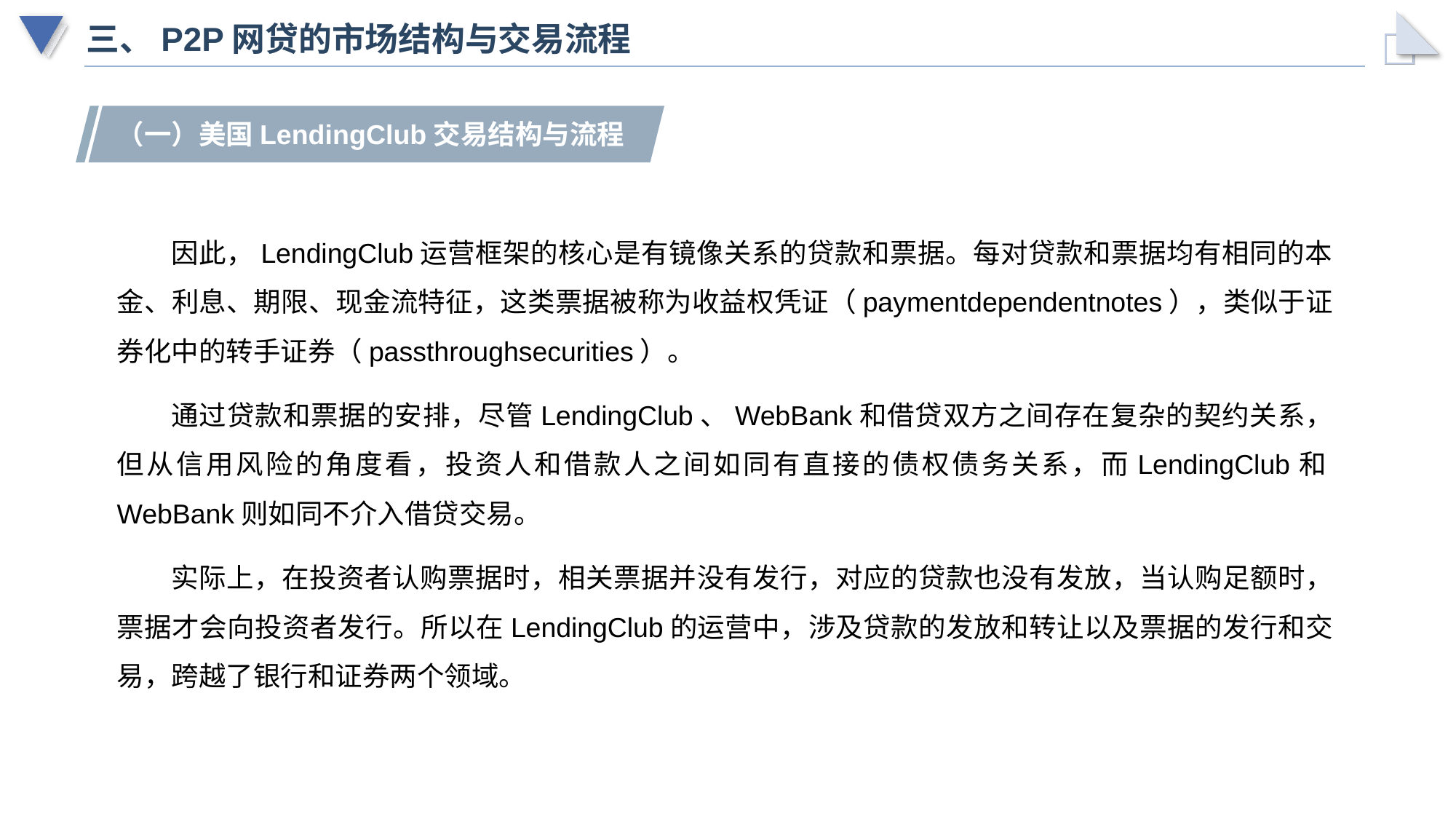

# 三、P2P网贷的市场结构与交易流程

（一）美国LendingClub交易结构与流程
因此，LendingClub运营框架的核心是有镜像关系的贷款和票据。每对贷款和票据均有相同的本金、利息、期限、现金流特征，这类票据被称为收益权凭证（paymentdependentnotes），类似于证券化中的转手证券（passthroughsecurities）。
通过贷款和票据的安排，尽管LendingClub、WebBank和借贷双方之间存在复杂的契约关系，但从信用风险的角度看，投资人和借款人之间如同有直接的债权债务关系，而LendingClub和WebBank则如同不介入借贷交易。
实际上，在投资者认购票据时，相关票据并没有发行，对应的贷款也没有发放，当认购足额时，票据才会向投资者发行。所以在LendingClub的运营中，涉及贷款的发放和转让以及票据的发行和交易，跨越了银行和证券两个领域。